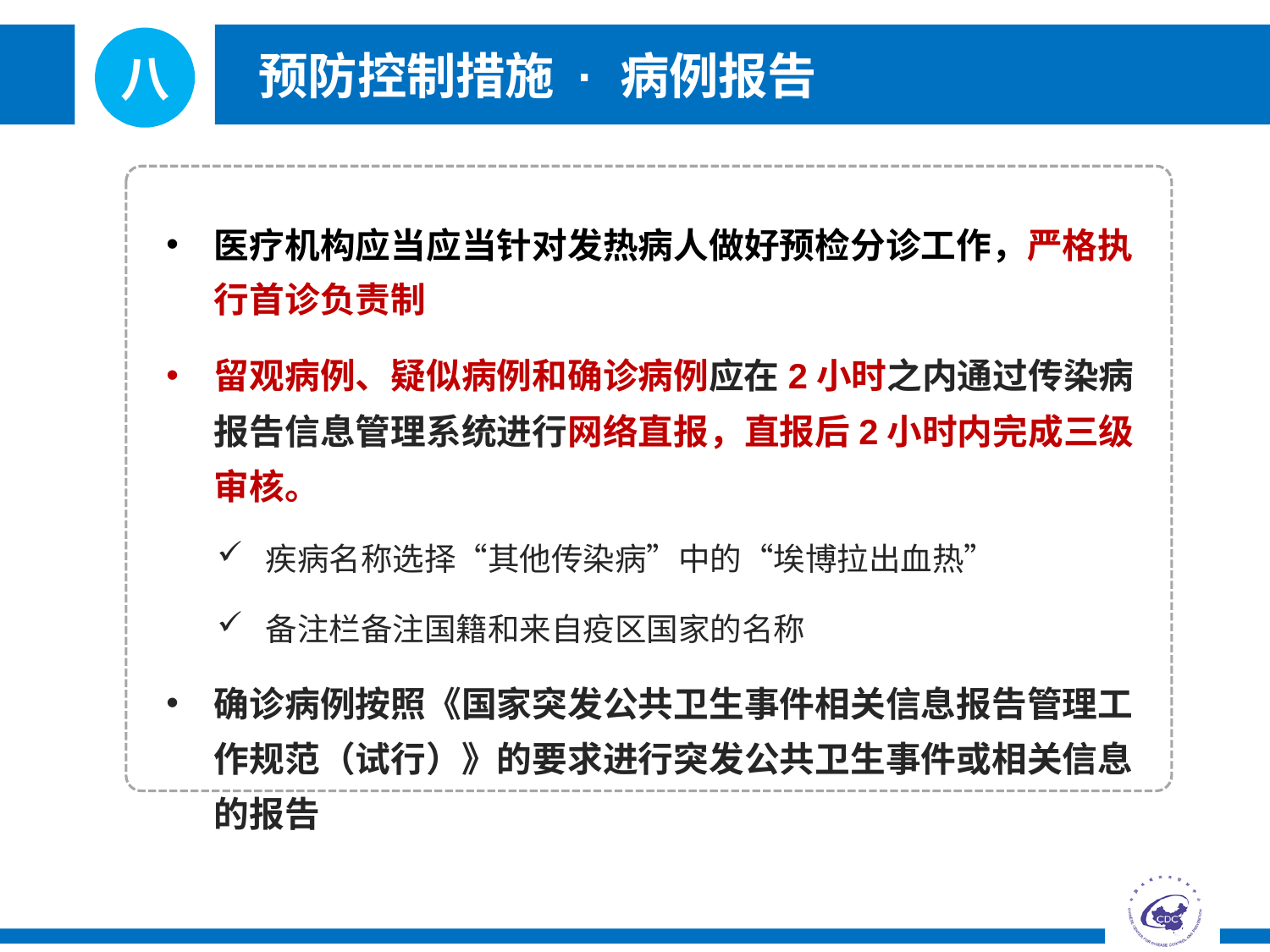

八
预防控制措施 · 病例报告

医疗机构应当应当针对发热病人做好预检分诊工作，严格执行首诊负责制
留观病例、疑似病例和确诊病例应在2小时之内通过传染病报告信息管理系统进行网络直报，直报后2小时内完成三级审核。
疾病名称选择“其他传染病”中的“埃博拉出血热”
备注栏备注国籍和来自疫区国家的名称
确诊病例按照《国家突发公共卫生事件相关信息报告管理工作规范（试行）》的要求进行突发公共卫生事件或相关信息的报告